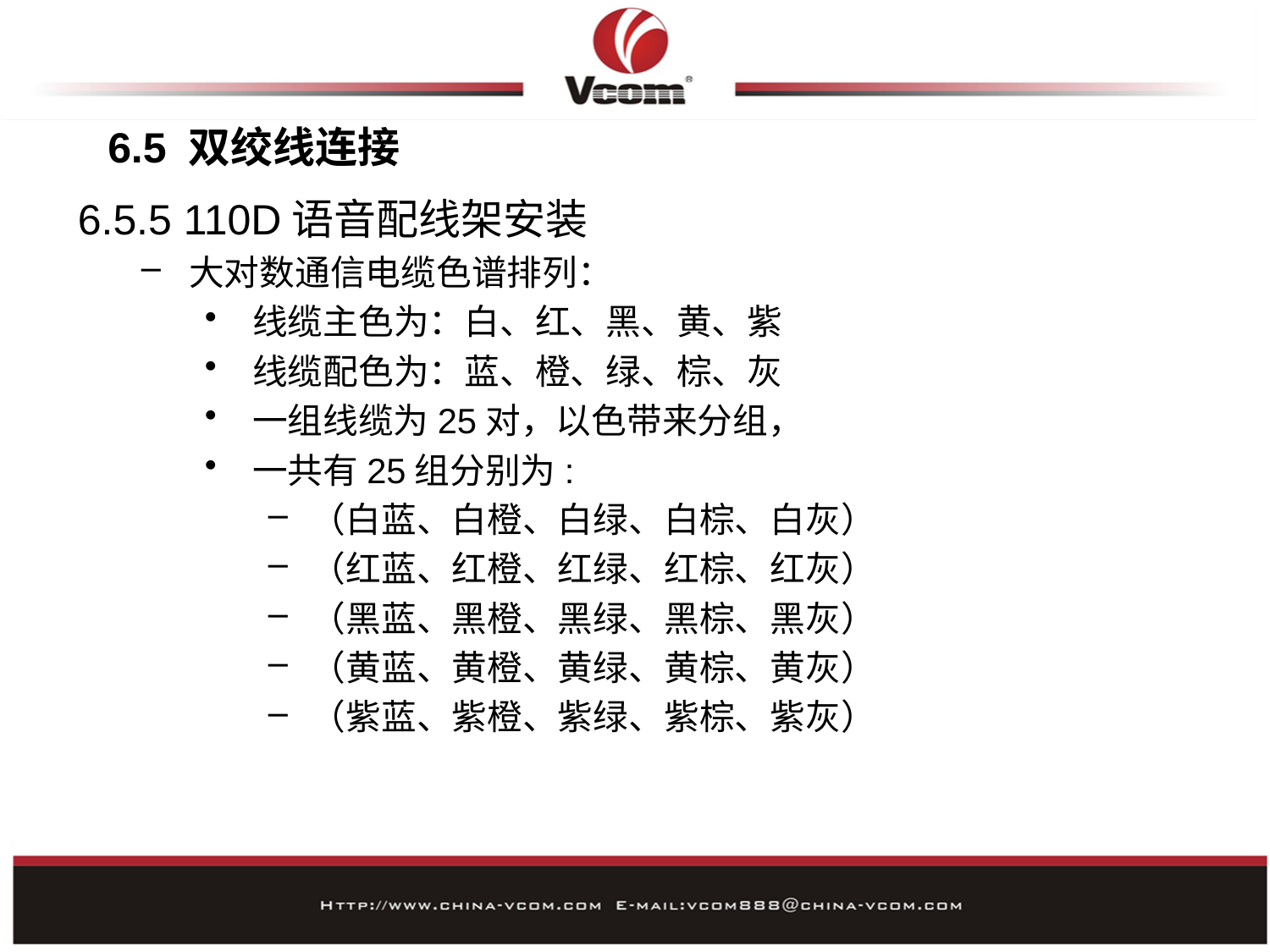

# 6.5 双绞线连接
6.5.5 110D语音配线架安装
大对数通信电缆色谱排列：
线缆主色为：白、红、黑、黄、紫
线缆配色为：蓝、橙、绿、棕、灰
一组线缆为25对，以色带来分组，
一共有25组分别为:
（白蓝、白橙、白绿、白棕、白灰）
（红蓝、红橙、红绿、红棕、红灰）
（黑蓝、黑橙、黑绿、黑棕、黑灰）
（黄蓝、黄橙、黄绿、黄棕、黄灰）
（紫蓝、紫橙、紫绿、紫棕、紫灰）